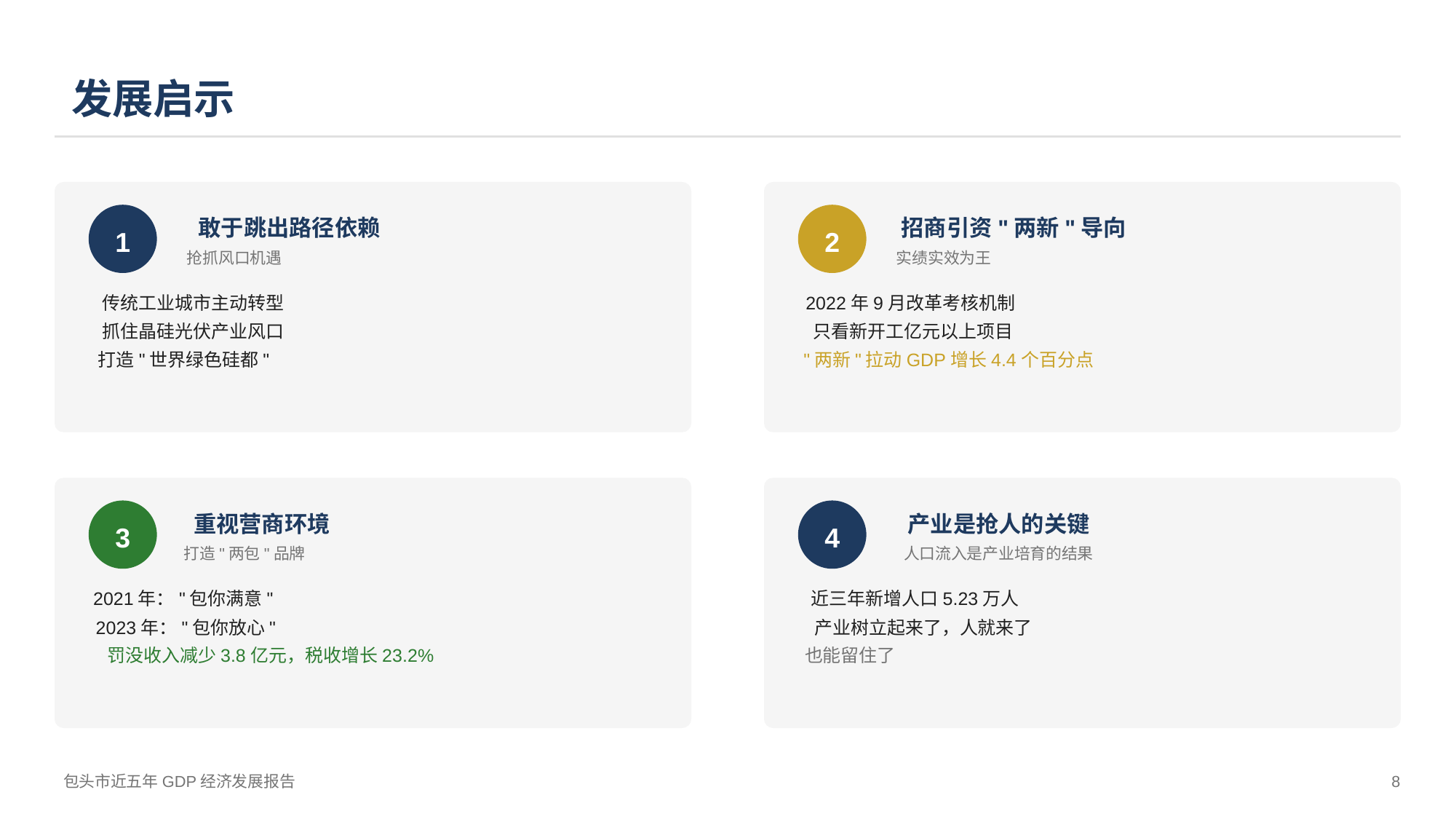

发展启示

敢于跳出路径依赖
招商引资"两新"导向
1
2
抢抓风口机遇
实绩实效为王
传统工业城市主动转型
2022年9月改革考核机制
抓住晶硅光伏产业风口
只看新开工亿元以上项目
打造"世界绿色硅都"
"两新"拉动GDP增长4.4个百分点

重视营商环境
产业是抢人的关键
3
4
打造"两包"品牌
人口流入是产业培育的结果
2021年："包你满意"
近三年新增人口5.23万人
2023年："包你放心"
产业树立起来了，人就来了
罚没收入减少3.8亿元，税收增长23.2%
也能留住了
包头市近五年GDP经济发展报告
8